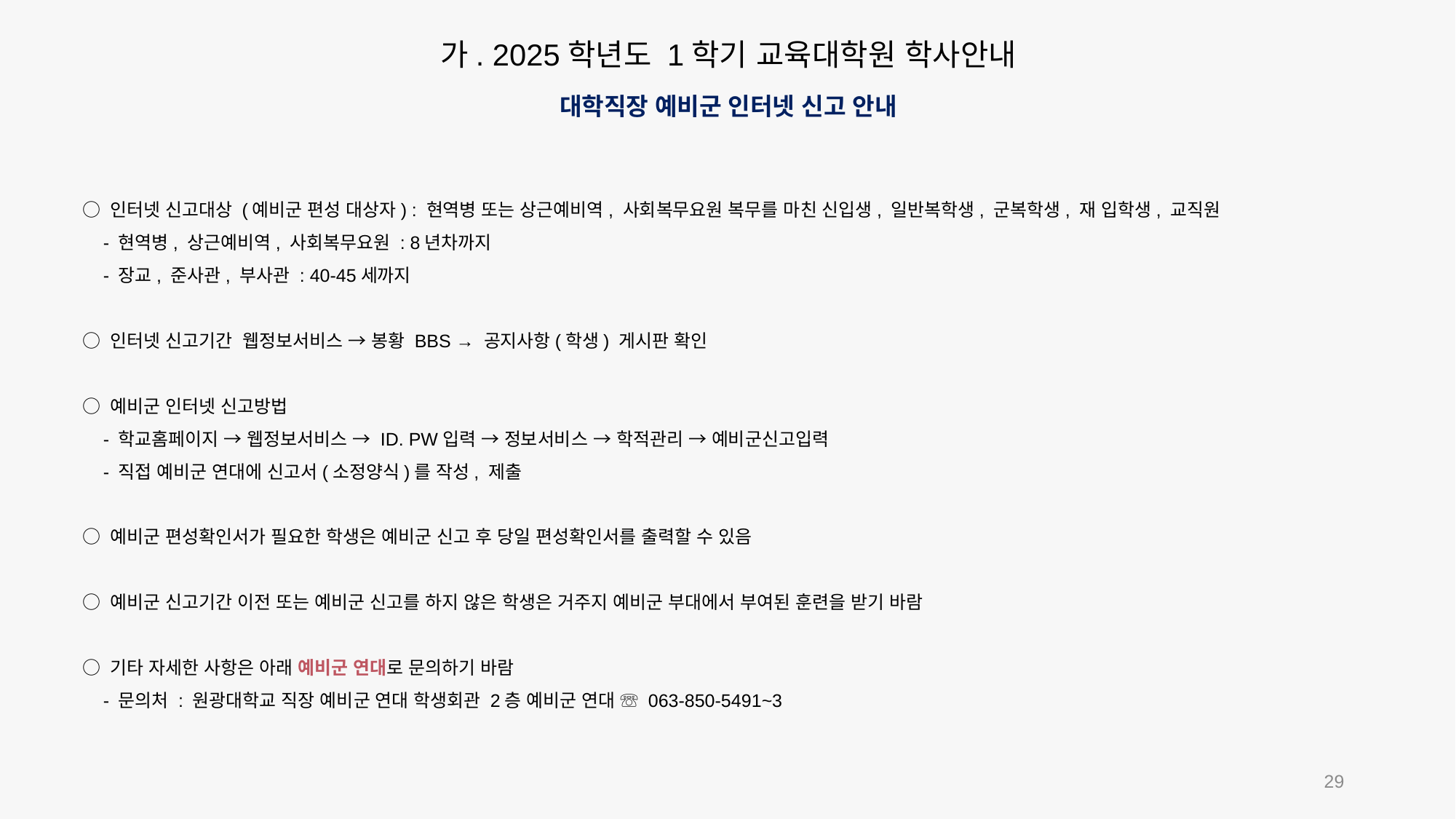

가. 2025학년도 1학기 교육대학원 학사안내
대학직장 예비군 인터넷 신고 안내
○ 인터넷 신고대상 (예비군 편성 대상자) : 현역병 또는 상근예비역, 사회복무요원 복무를 마친 신입생, 일반복학생, 군복학생, 재 입학생, 교직원
    - 현역병, 상근예비역, 사회복무요원 : 8년차까지
    - 장교, 준사관, 부사관 : 40-45세까지

○ 인터넷 신고기간  웹정보서비스 → 봉황 BBS → 공지사항(학생) 게시판 확인

○ 예비군 인터넷 신고방법
    - 학교홈페이지 → 웹정보서비스 → ID. PW입력 → 정보서비스 → 학적관리 → 예비군신고입력
    - 직접 예비군 연대에 신고서(소정양식)를 작성, 제출

○ 예비군 편성확인서가 필요한 학생은 예비군 신고 후 당일 편성확인서를 출력할 수 있음

○ 예비군 신고기간 이전 또는 예비군 신고를 하지 않은 학생은 거주지 예비군 부대에서 부여된 훈련을 받기 바람

○ 기타 자세한 사항은 아래 예비군 연대로 문의하기 바람
    - 문의처 : 원광대학교 직장 예비군 연대 학생회관 2층 예비군 연대 ☏ 063-850-5491~3

29